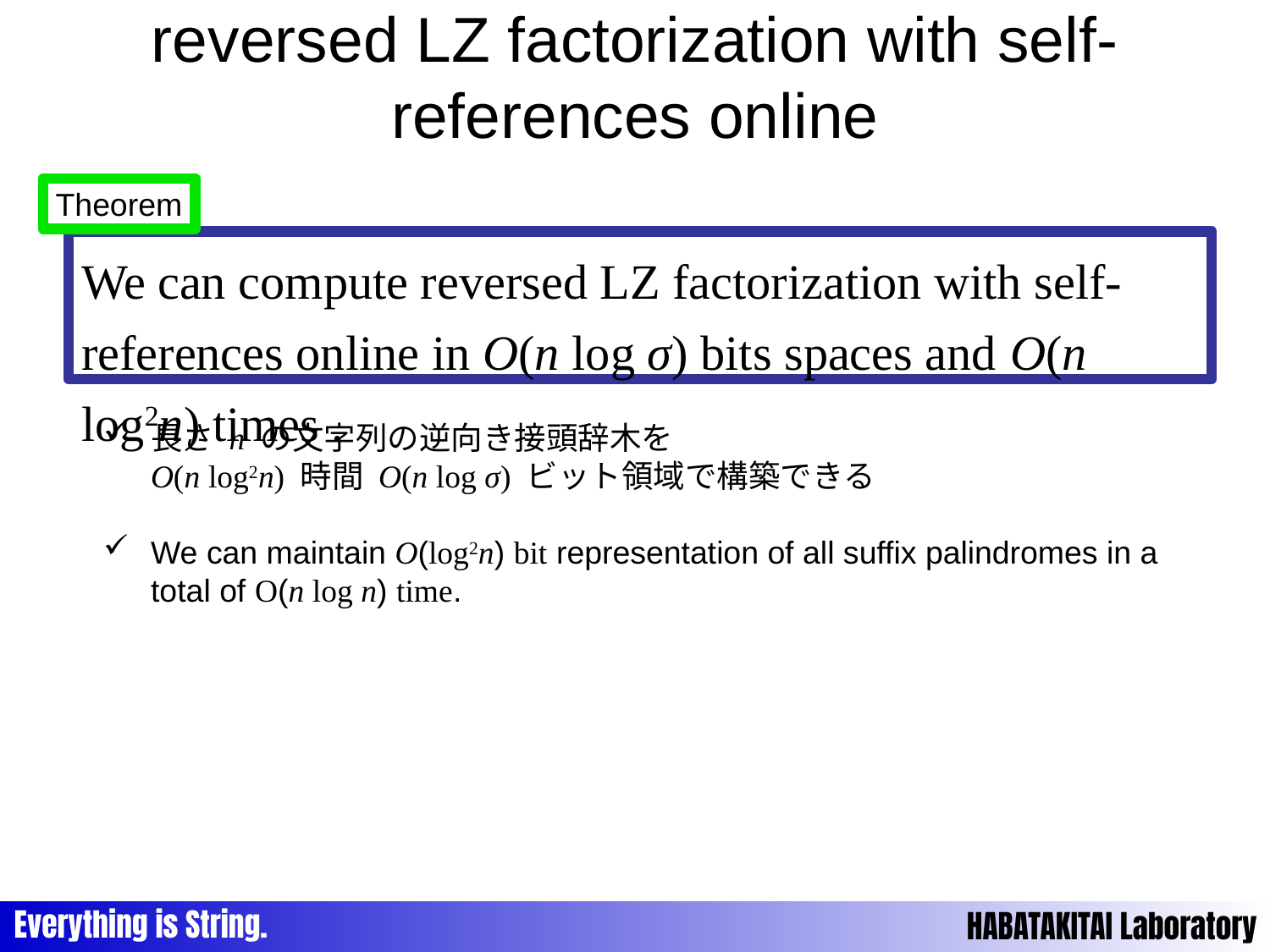

# reversed LZ factorization with self-references online
Theorem
We can compute reversed LZ factorization with self-references online in O(n log σ) bits spaces and O(n log2n) times .
長さ n の文字列の逆向き接頭辞木を
O(n log2n) 時間 O(n log σ) ビット領域で構築できる

We can maintain O(log2n) bit representation of all suffix palindromes in a total of O(n log n) time.